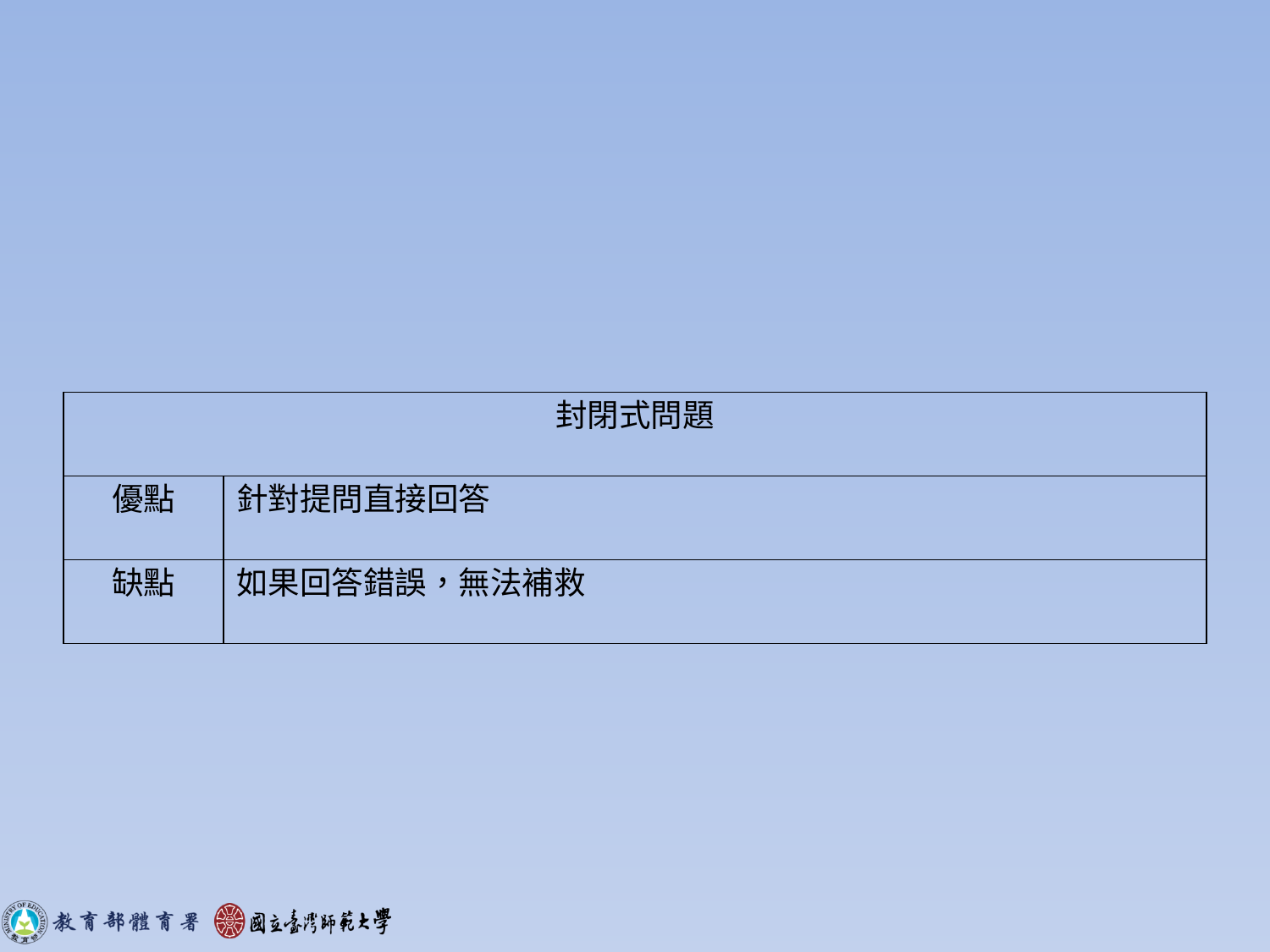

#
| 封閉式問題 |  |
| --- | --- |
| 優點 | 針對提問直接回答 |
| 缺點 | 如果回答錯誤，無法補救 |